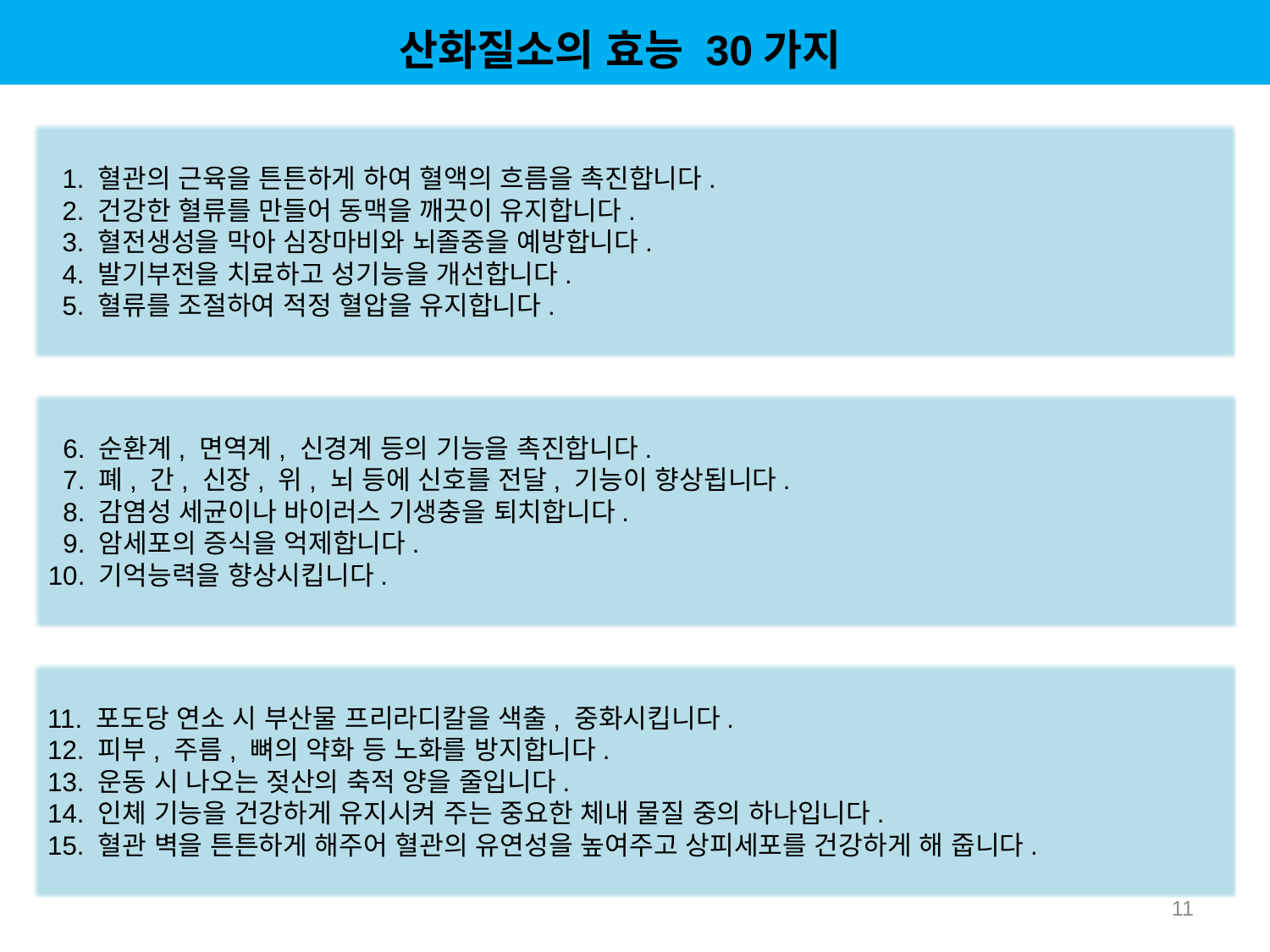

산화질소의 효능 30가지
  1. 혈관의 근육을 튼튼하게 하여 혈액의 흐름을 촉진합니다.
  2. 건강한 혈류를 만들어 동맥을 깨끗이 유지합니다.
  3. 혈전생성을 막아 심장마비와 뇌졸중을 예방합니다.
  4. 발기부전을 치료하고 성기능을 개선합니다.
  5. 혈류를 조절하여 적정 혈압을 유지합니다.
  6. 순환계, 면역계, 신경계 등의 기능을 촉진합니다.
  7. 폐, 간, 신장, 위, 뇌 등에 신호를 전달, 기능이 향상됩니다.
  8. 감염성 세균이나 바이러스 기생충을 퇴치합니다.
  9. 암세포의 증식을 억제합니다.
10. 기억능력을 향상시킵니다.
11. 포도당 연소 시 부산물 프리라디칼을 색출, 중화시킵니다.
12. 피부, 주름, 뼈의 약화 등 노화를 방지합니다.
13. 운동 시 나오는 젖산의 축적 양을 줄입니다.
14. 인체 기능을 건강하게 유지시켜 주는 중요한 체내 물질 중의 하나입니다.
15. 혈관 벽을 튼튼하게 해주어 혈관의 유연성을 높여주고 상피세포를 건강하게 해 줍니다.
11